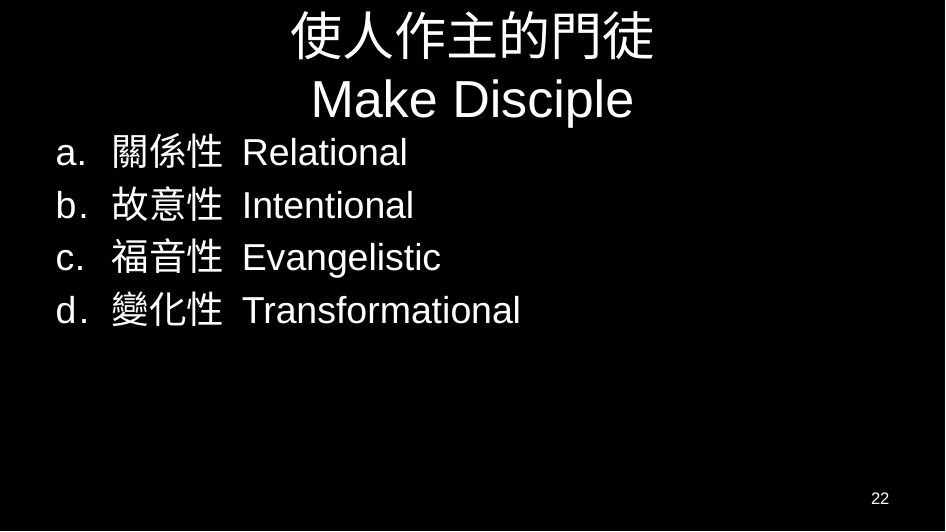

# 使人作主的門徒 Make Disciple
關係性 Relational
故意性 Intentional
福音性 Evangelistic
變化性 Transformational

22